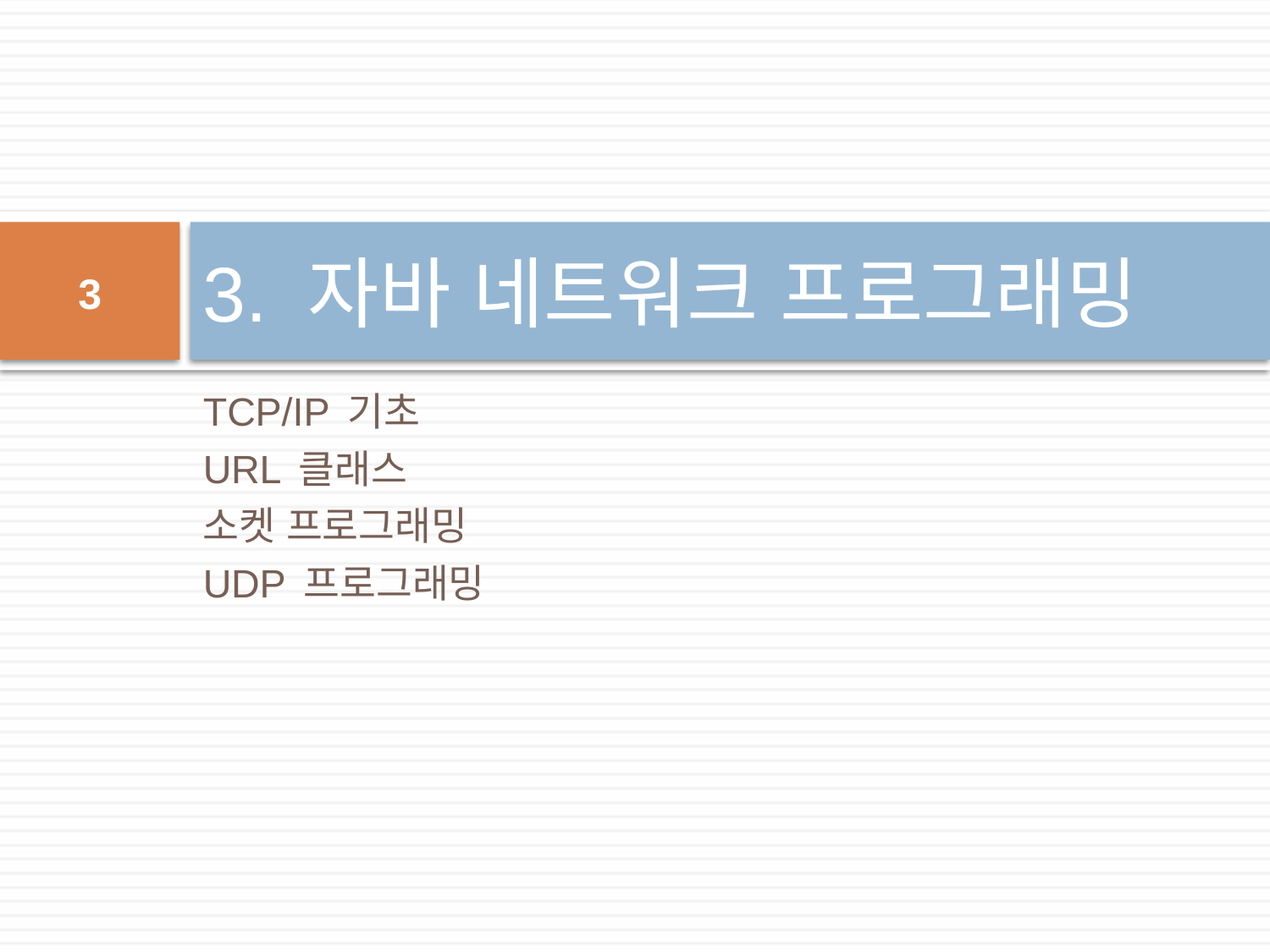

# 3. 자바 네트워크 프로그래밍
3
TCP/IP 기초
URL 클래스
소켓 프로그래밍
UDP 프로그래밍